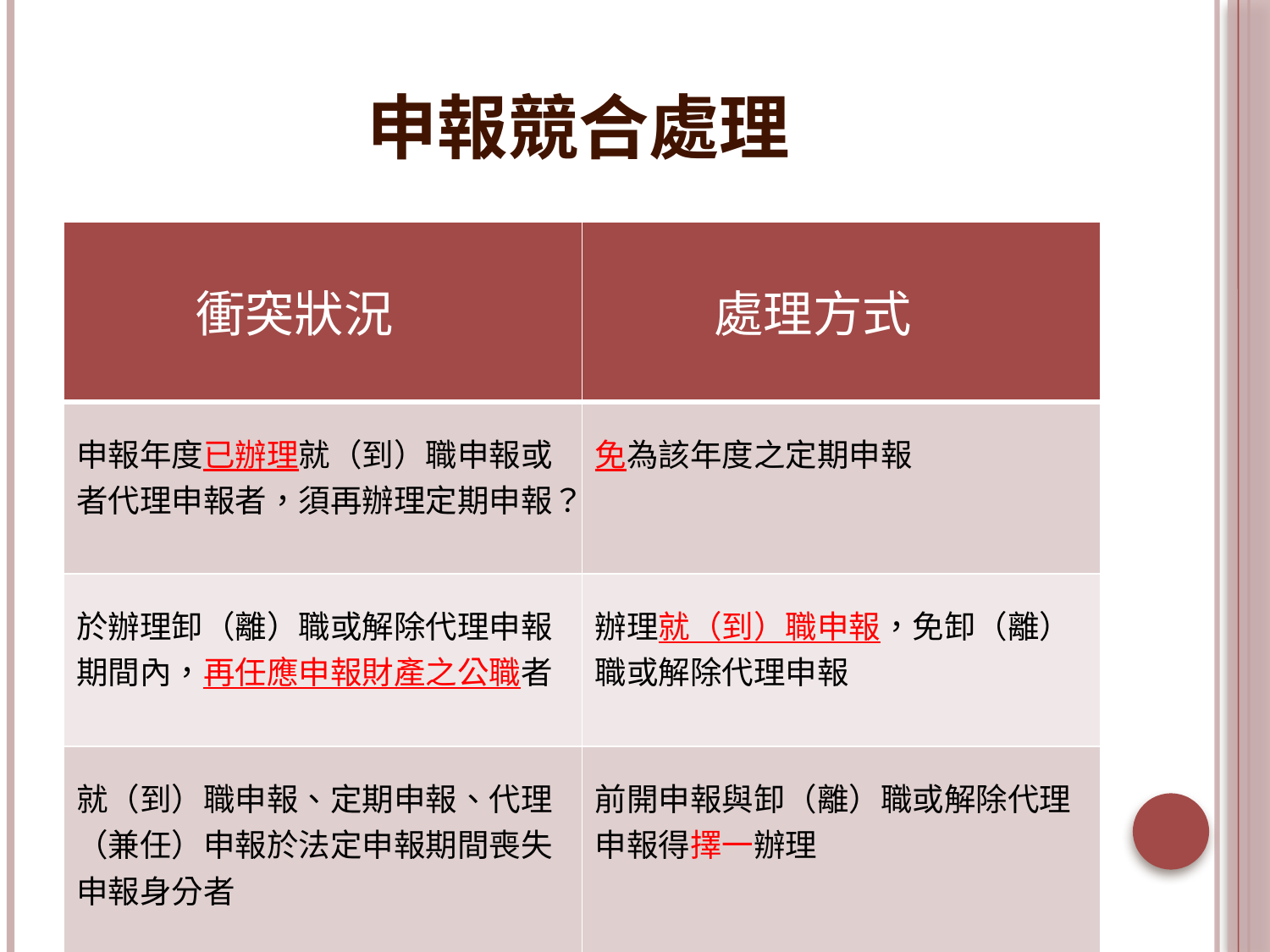

# 申報競合處理
| 衝突狀況 | 處理方式 |
| --- | --- |
| 申報年度已辦理就（到）職申報或者代理申報者，須再辦理定期申報？ | 免為該年度之定期申報 |
| 於辦理卸（離）職或解除代理申報期間內，再任應申報財產之公職者 | 辦理就（到）職申報，免卸（離）職或解除代理申報 |
| 就（到）職申報、定期申報、代理（兼任）申報於法定申報期間喪失申報身分者 | 前開申報與卸（離）職或解除代理申報得擇一辦理 |